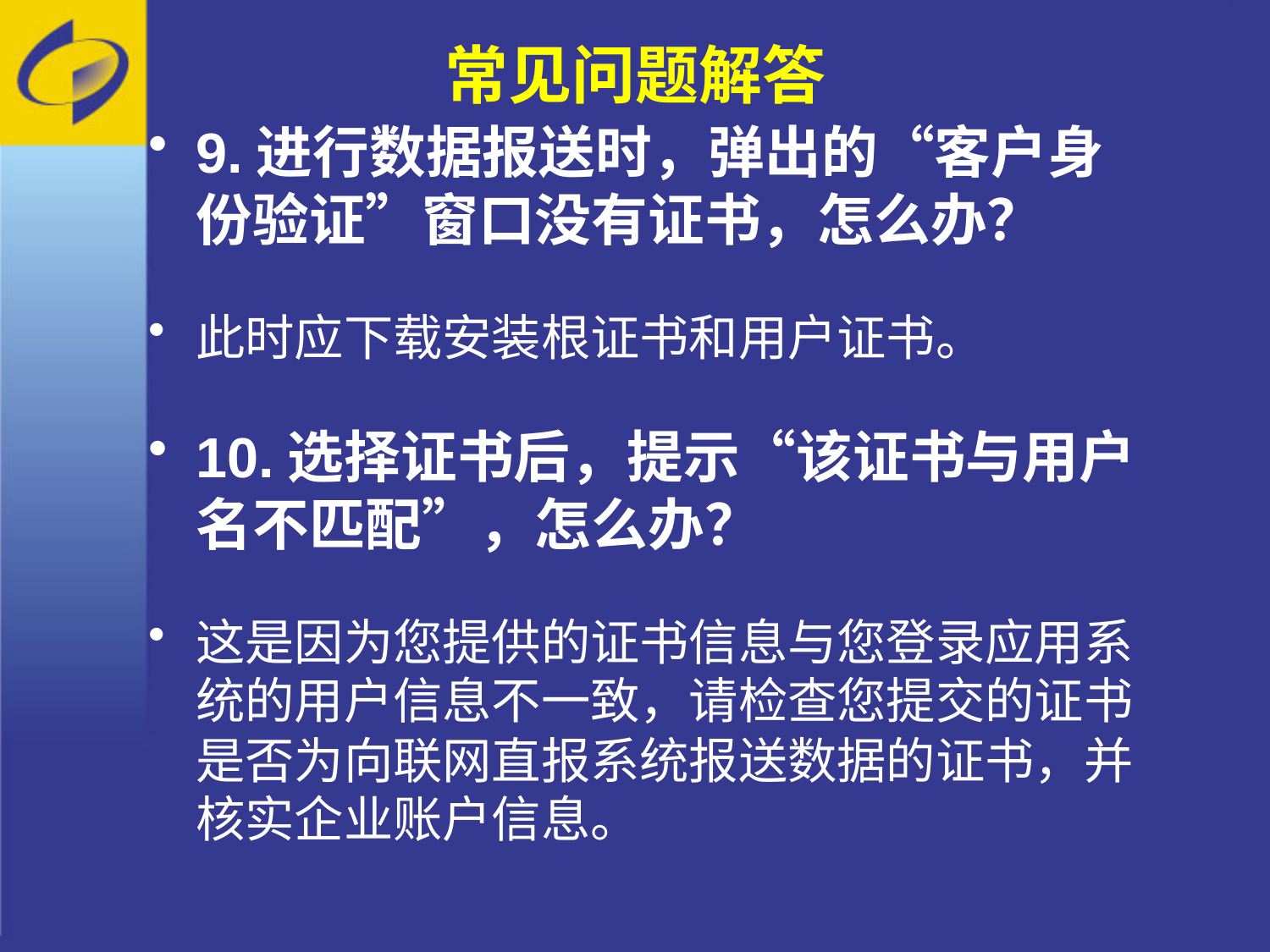

# 常见问题解答
9.进行数据报送时，弹出的“客户身份验证”窗口没有证书，怎么办？

此时应下载安装根证书和用户证书。

10.选择证书后，提示“该证书与用户名不匹配”，怎么办？

这是因为您提供的证书信息与您登录应用系统的用户信息不一致，请检查您提交的证书是否为向联网直报系统报送数据的证书，并核实企业账户信息。